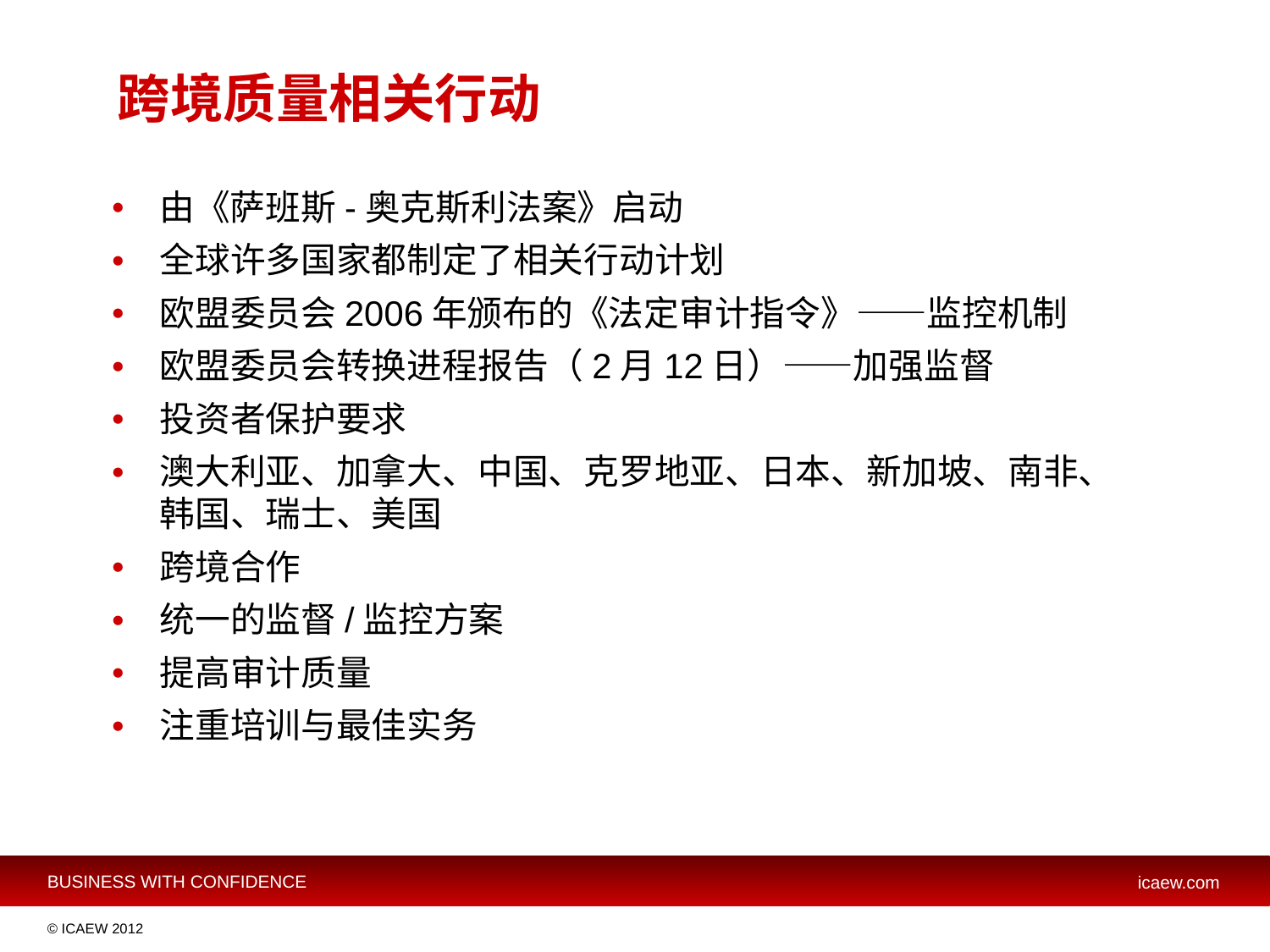

# 跨境质量相关行动
由《萨班斯-奥克斯利法案》启动
全球许多国家都制定了相关行动计划
欧盟委员会2006年颁布的《法定审计指令》——监控机制
欧盟委员会转换进程报告（2月12日）——加强监督
投资者保护要求
澳大利亚、加拿大、中国、克罗地亚、日本、新加坡、南非、韩国、瑞士、美国
跨境合作
统一的监督/监控方案
提高审计质量
注重培训与最佳实务